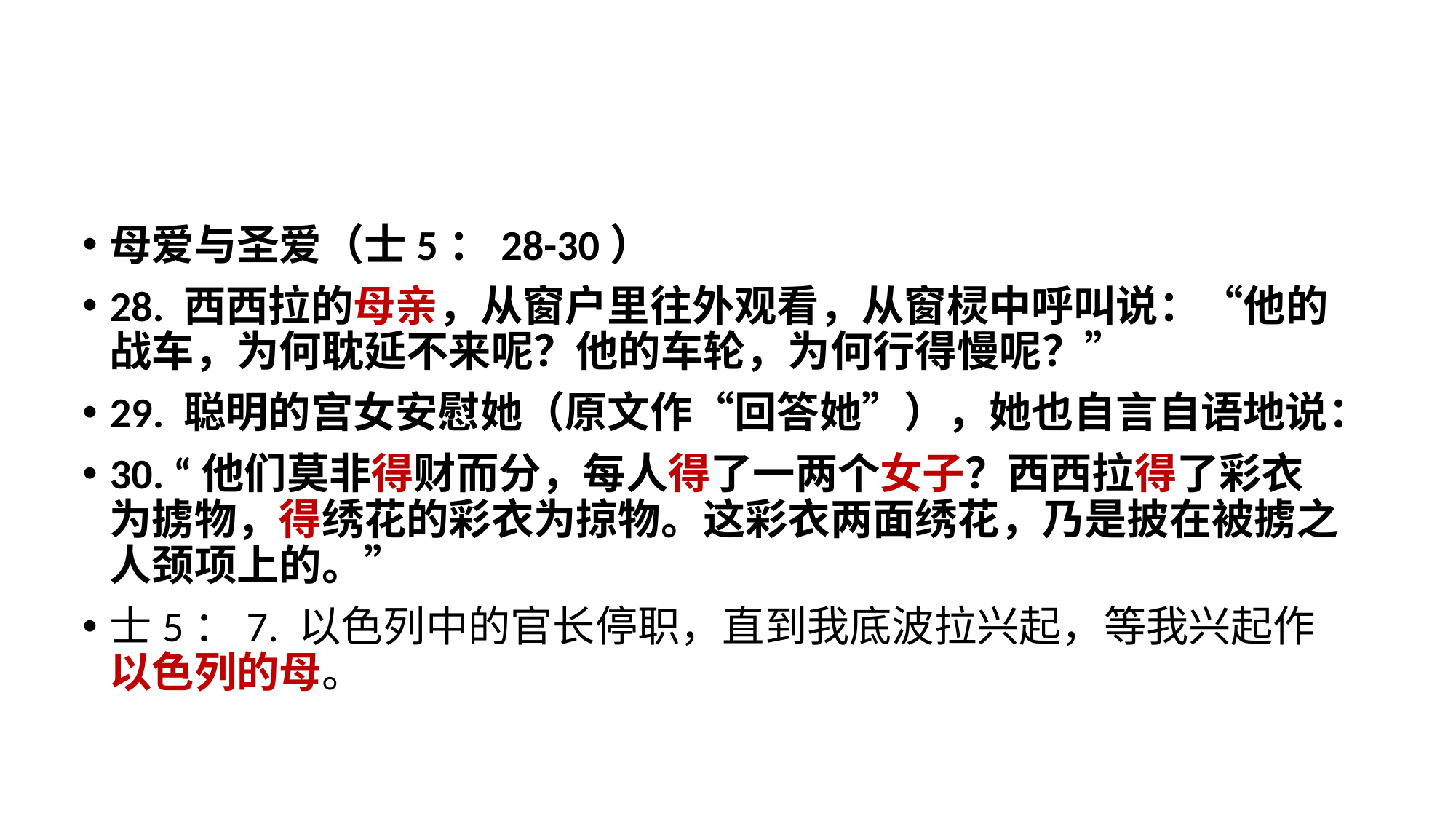

母爱与圣爱（士5：28-30）
28. 西西拉的母亲，从窗户里往外观看，从窗棂中呼叫说：“他的战车，为何耽延不来呢？他的车轮，为何行得慢呢？”
29. 聪明的宫女安慰她（原文作“回答她”），她也自言自语地说：
30. “他们莫非得财而分，每人得了一两个女子？西西拉得了彩衣为掳物，得绣花的彩衣为掠物。这彩衣两面绣花，乃是披在被掳之人颈项上的。”
士5：7. 以色列中的官长停职，直到我底波拉兴起，等我兴起作以色列的母。